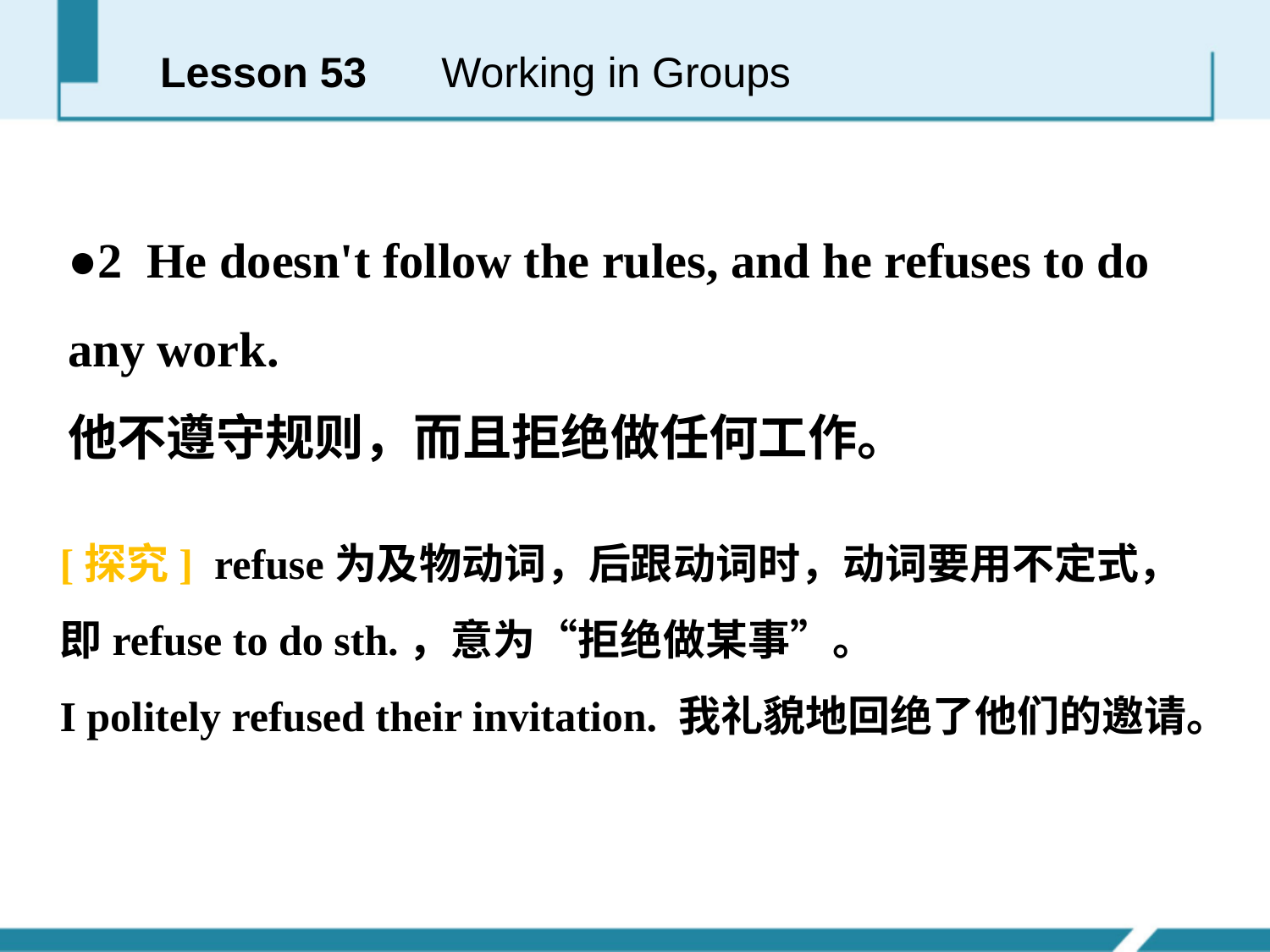

Lesson 53 　Working in Groups
●2  He doesn't follow the rules, and he refuses to do any work.
他不遵守规则，而且拒绝做任何工作。
[探究]  refuse为及物动词，后跟动词时，动词要用不定式，即refuse to do sth.，意为“拒绝做某事”。
I politely refused their invitation. 我礼貌地回绝了他们的邀请。